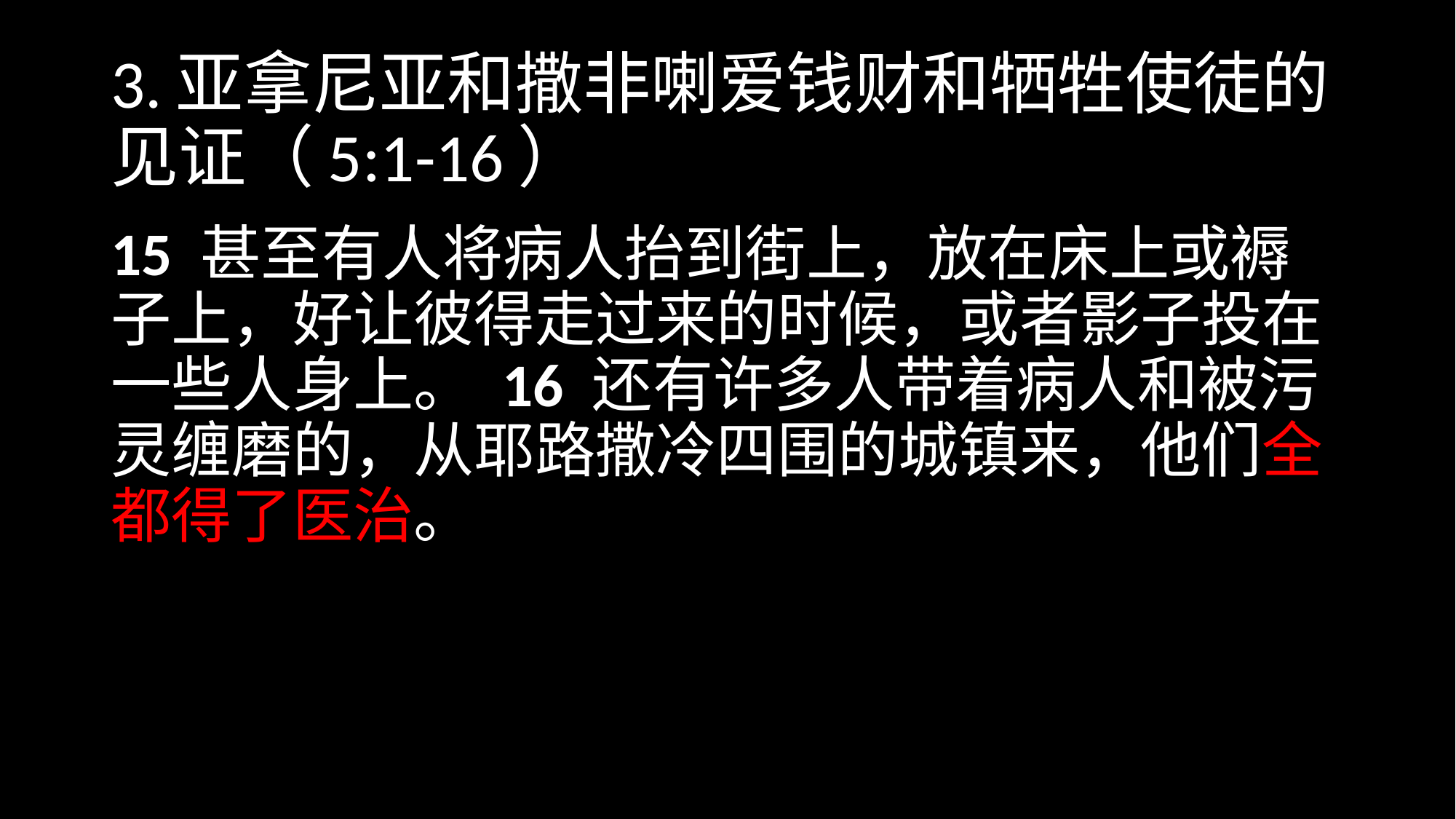

# 3.亚拿尼亚和撒非喇爱钱财和牺牲使徒的见证（5:1-16）
15 甚至有人将病人抬到街上，放在床上或褥子上，好让彼得走过来的时候，或者影子投在一些人身上。 16 还有许多人带着病人和被污灵缠磨的，从耶路撒冷四围的城镇来，他们全都得了医治。